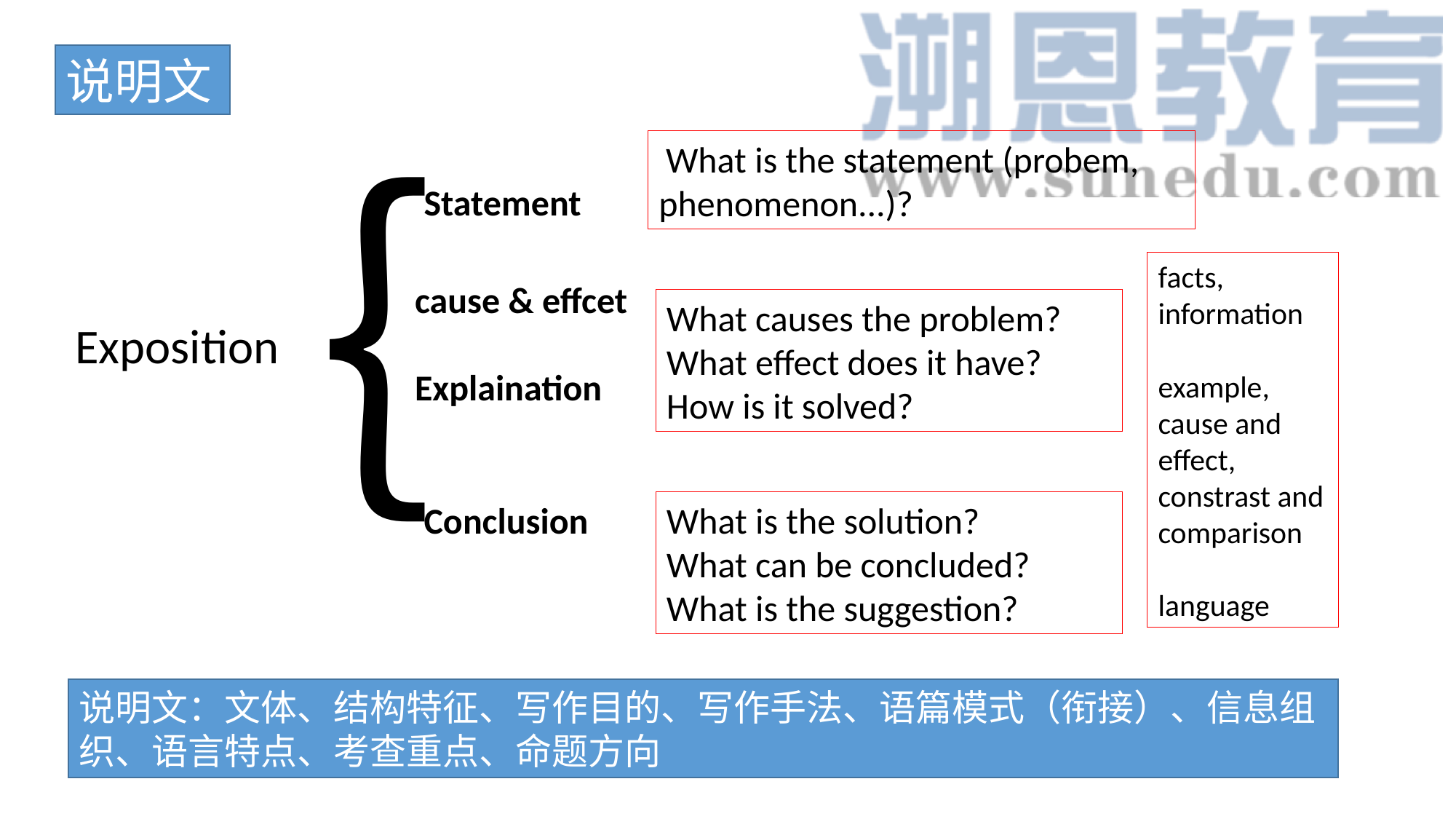

说明文
｛
 What is the statement (probem, phenomenon...)?
Statement
facts, information

example, cause and effect, constrast and comparison

language
cause & effcet                            Explaination

What causes the problem?
What effect does it have?
How is it solved?
Exposition
What is the solution?
What can be concluded?
What is the suggestion?
Conclusion
说明文：文体、结构特征、写作目的、写作手法、语篇模式（衔接）、信息组织、语言特点、考查重点、命题方向